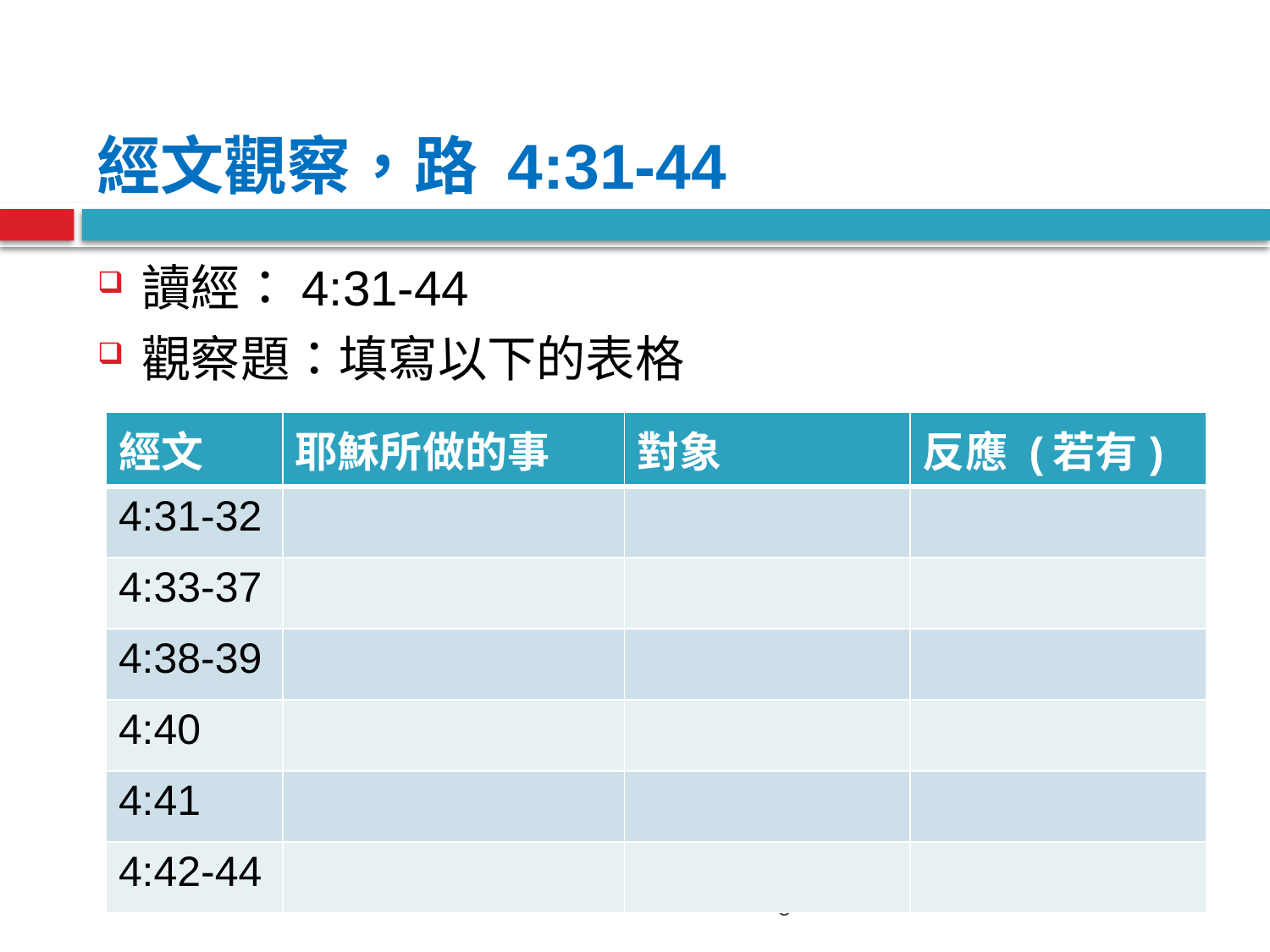

# 經文觀察，路 4:31-44
讀經：4:31-44
觀察題：填寫以下的表格

| 經文 | 耶穌所做的事 | 對象 | 反應 (若有) |
| --- | --- | --- | --- |
| 4:31-32 |  |  |  |
| 4:33-37 |  |  |  |
| 4:38-39 |  |  |  |
| 4:40 |  |  |  |
| 4:41 |  |  |  |
| 4:42-44 |  |  |  |
2013 Warren Wang